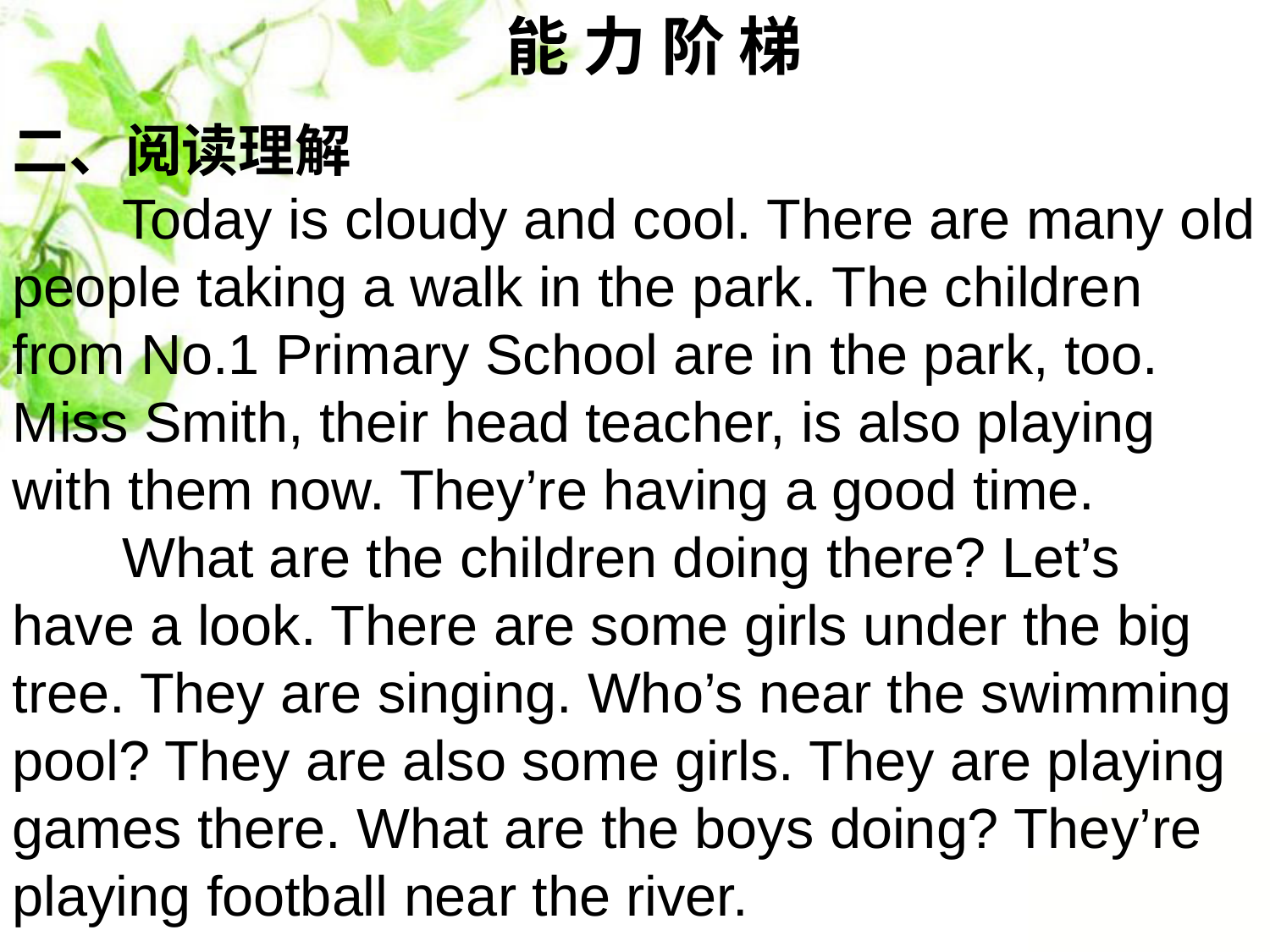

能 力 阶 梯
二、阅读理解
       Today is cloudy and cool. There are many old people taking a walk in the park. The children from No.1 Primary School are in the park, too. Miss Smith, their head teacher, is also playing with them now. They’re having a good time.
       What are the children doing there? Let’s have a look. There are some girls under the big tree. They are singing. Who’s near the swimming pool? They are also some girls. They are playing games there. What are the boys doing? They’re playing football near the river.